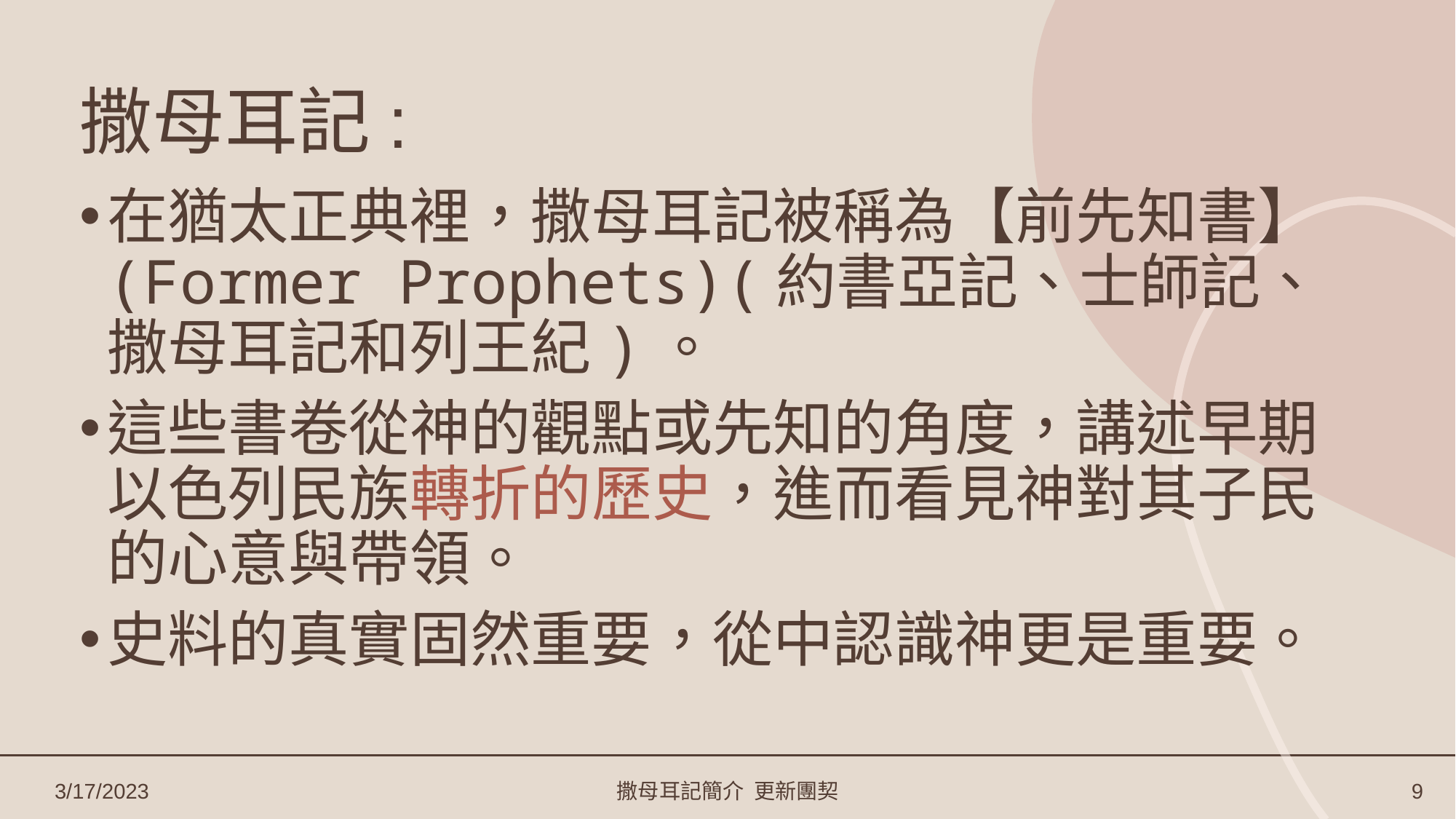

# 撒母耳記:
在猶太正典裡，撒母耳記被稱為【前先知書】(Former Prophets)(約書亞記、士師記、撒母耳記和列王紀)。
這些書卷從神的觀點或先知的角度，講述早期以色列民族轉折的歷史，進而看見神對其子民的心意與帶領。
史料的真實固然重要，從中認識神更是重要。

3/17/2023
撒母耳記簡介  更新團契
9